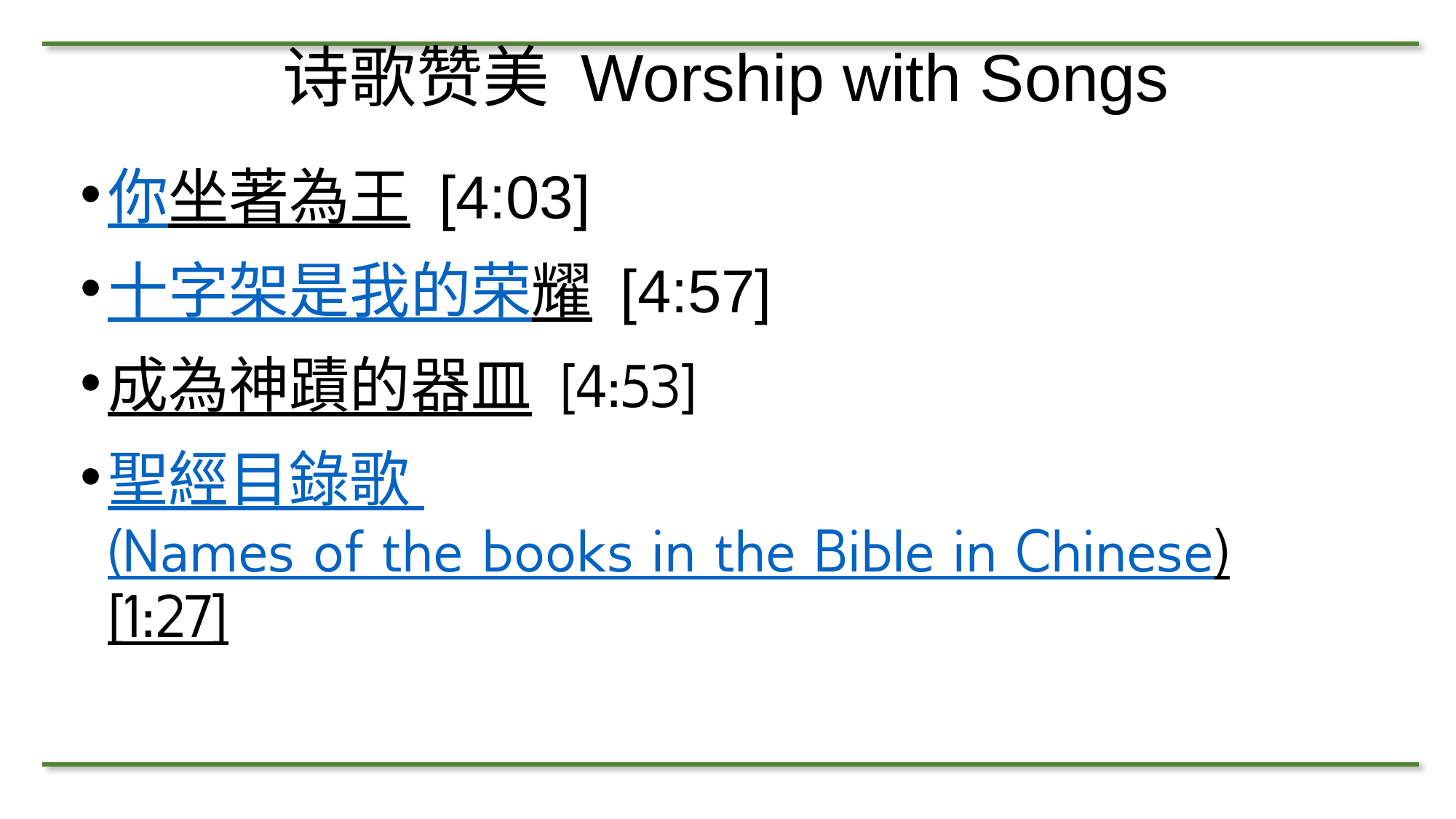

# 诗歌赞美 Worship with Songs
你坐著為王 [4:03]
十字架是我的荣耀 [4:57]
成為神蹟的器皿 [4:53]
聖經目錄歌 (Names of the books in the Bible in Chinese) [1:27]